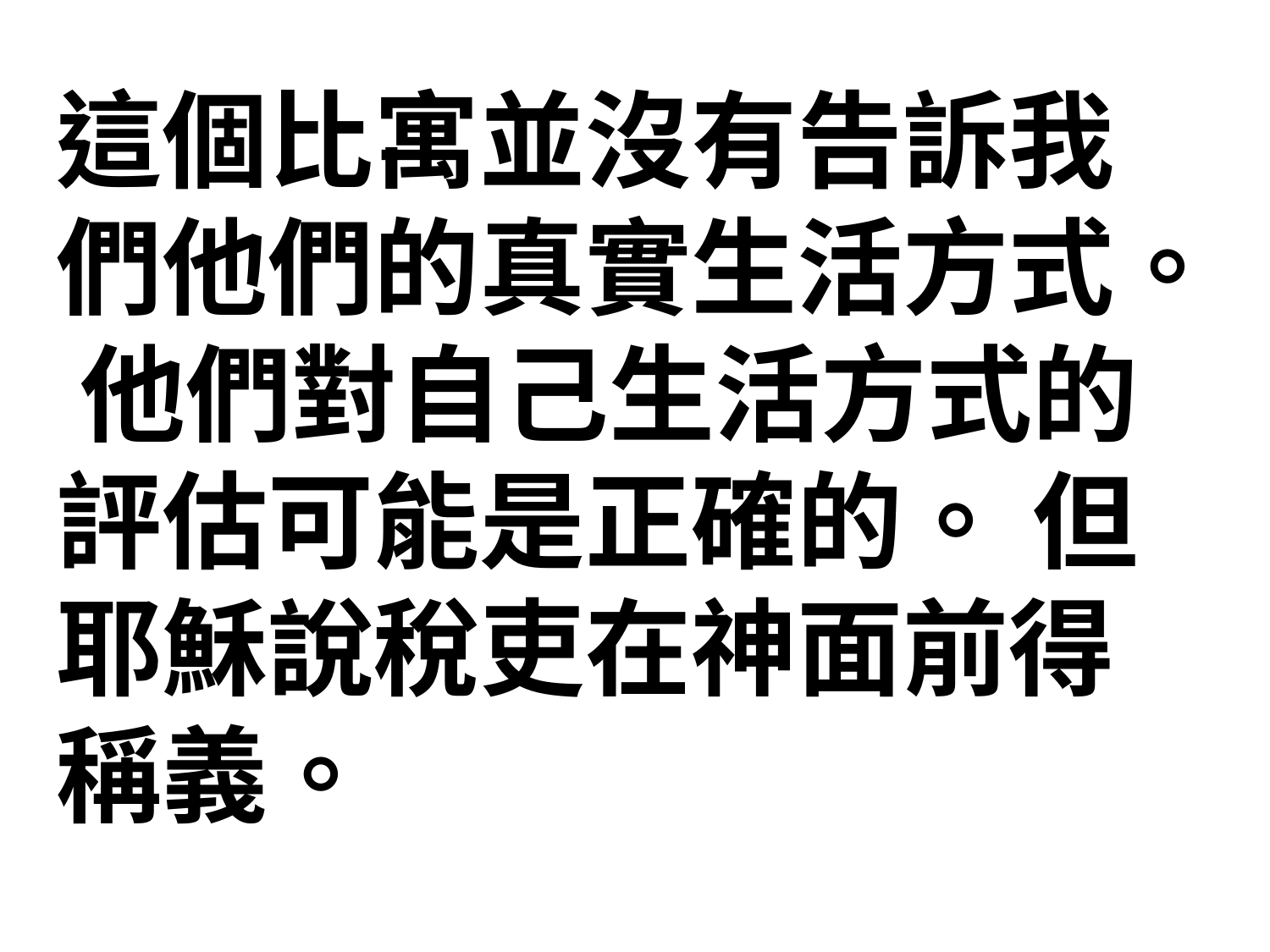

這個比寓並沒有告訴我們他們的真實生活方式。 他們對自己生活方式的評估可能是正確的。 但耶穌說稅吏在神面前得稱義。